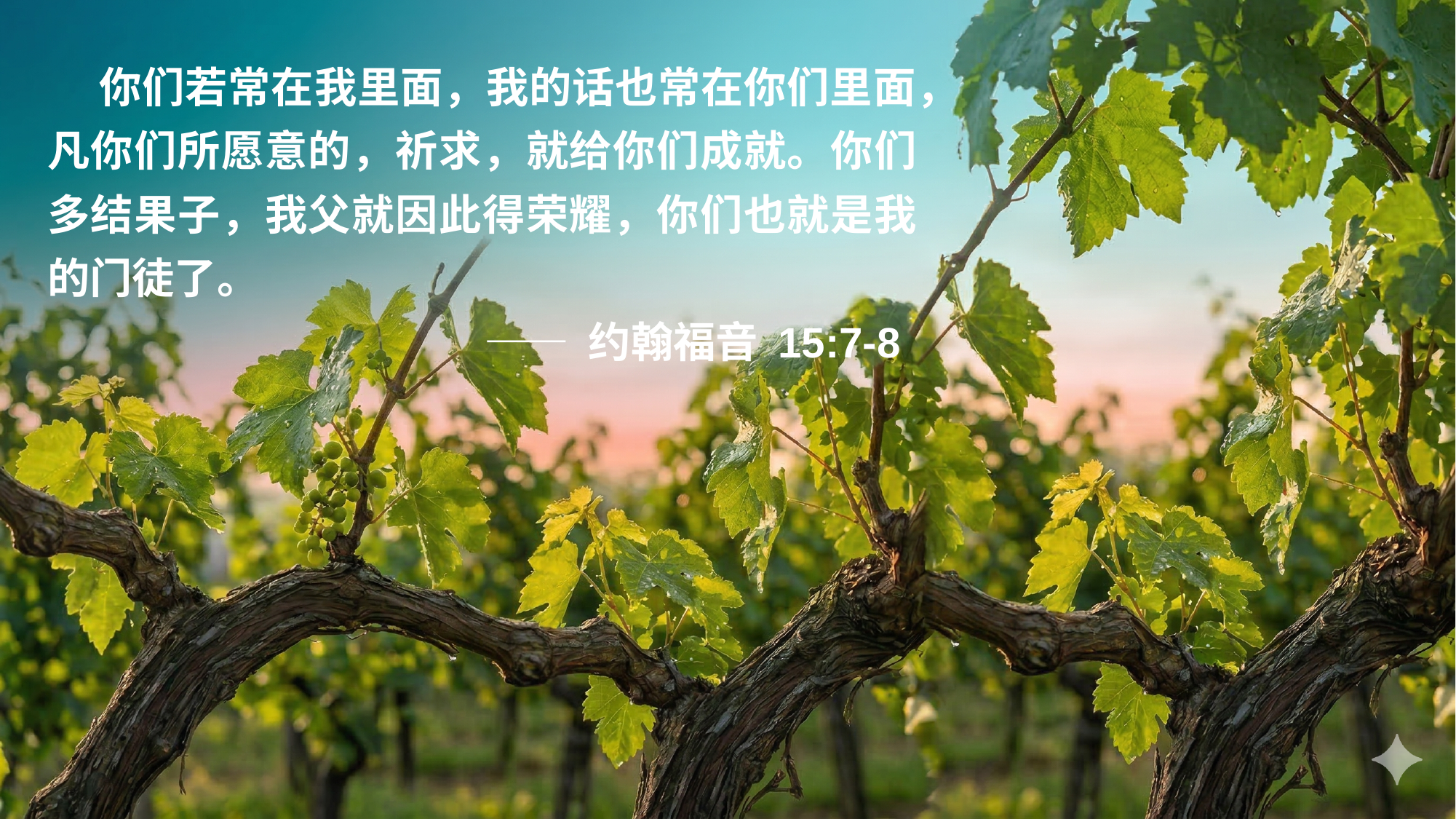

你们若常在我里面，我的话也常在你们里面，凡你们所愿意的，祈求，就给你们成就。你们多结果子，我父就因此得荣耀，你们也就是我的门徒了。
				—— 约翰福音 15:7-8